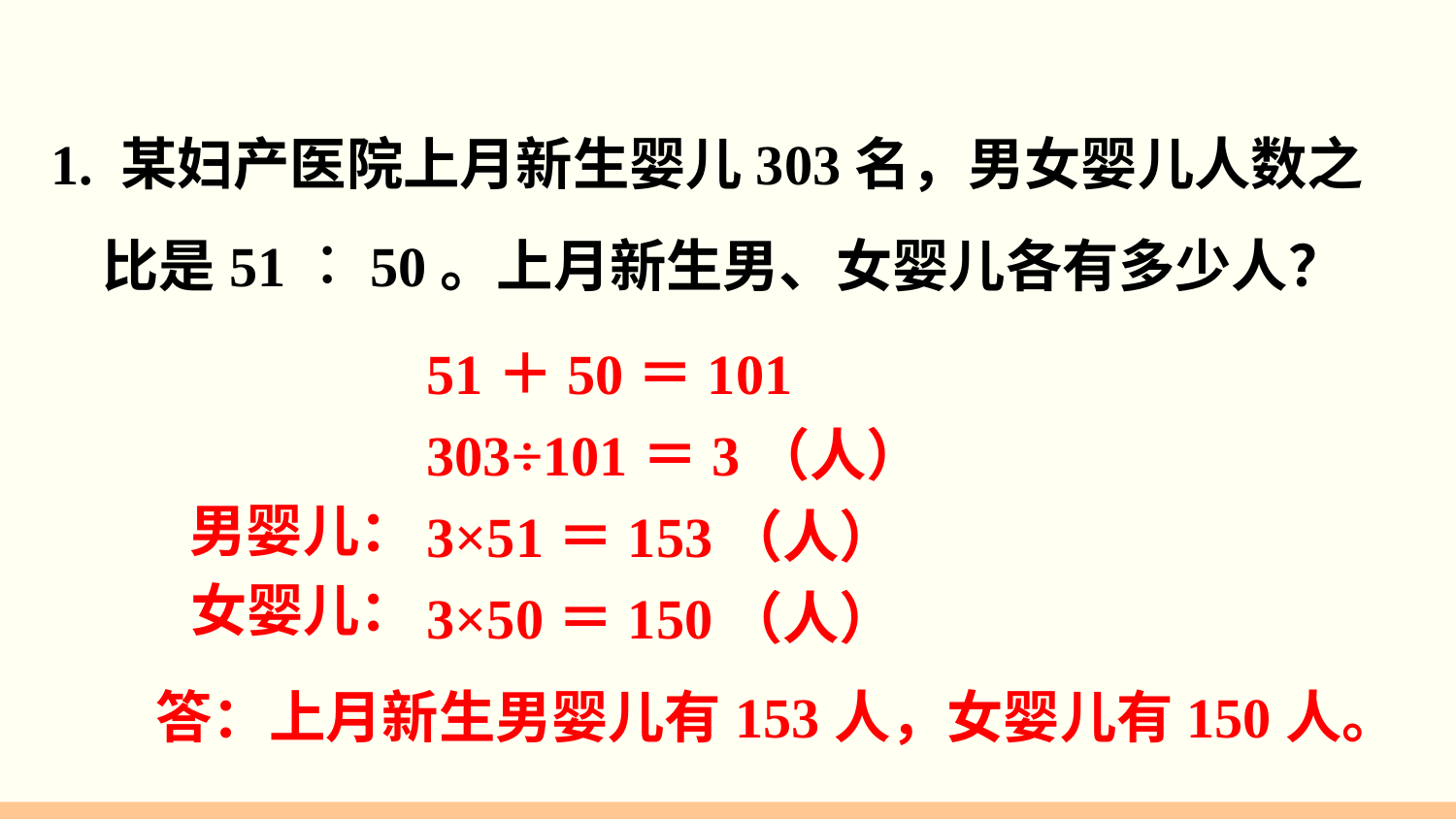

1. 某妇产医院上月新生婴儿303名，男女婴儿人数之
   比是51︰50。上月新生男、女婴儿各有多少人？
51＋50＝101
303÷101＝3（人）
3×51＝153（人）
3×50＝150（人）
男婴儿：
女婴儿：
答：上月新生男婴儿有153人，女婴儿有150人。